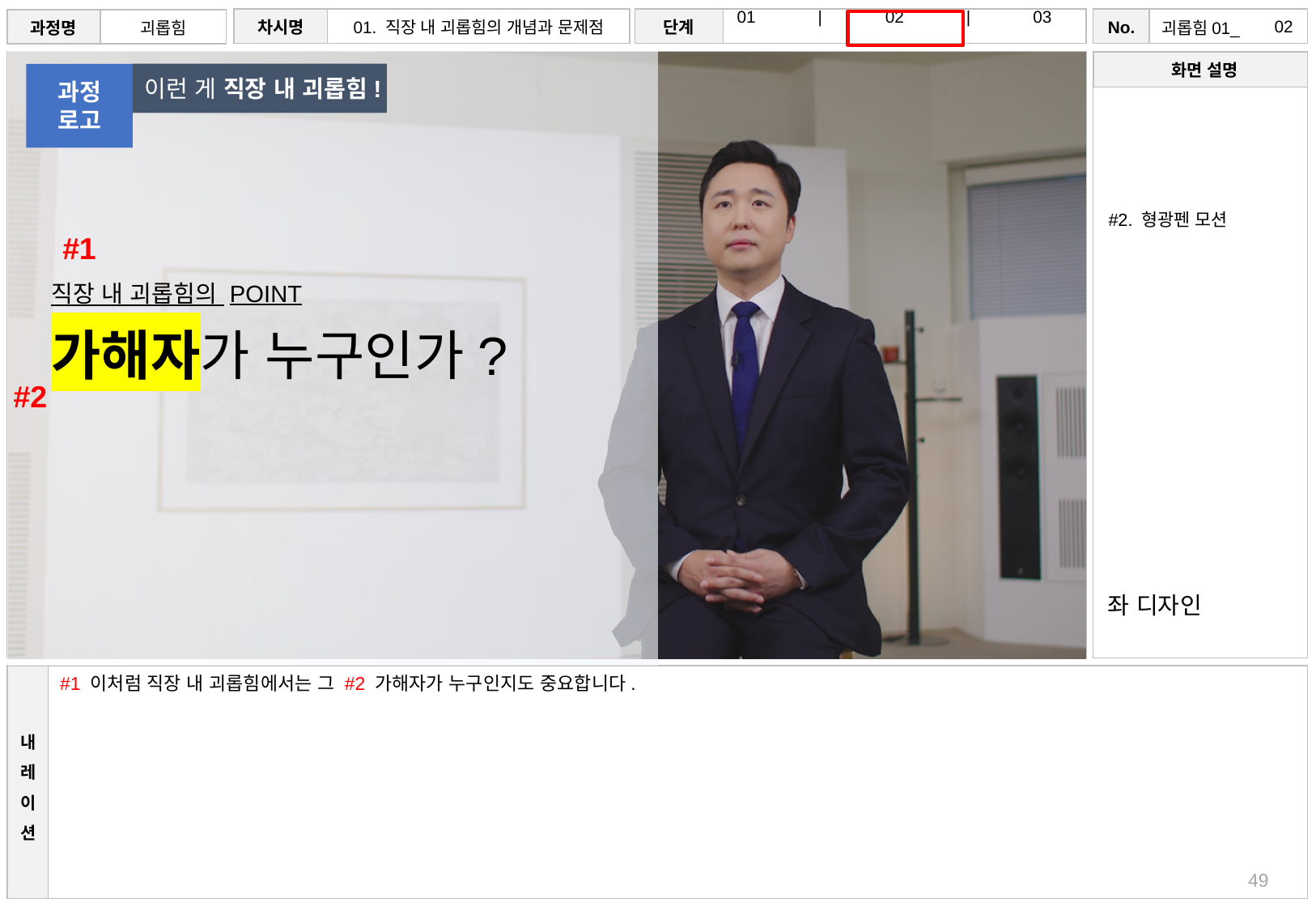

# 02
이런 게 직장 내 괴롭힘!
과정
로고
#2. 형광펜 모션
#1
직장 내 괴롭힘의 POINT

가해자가 누구인가?
#2
좌 디자인
#1 이처럼 직장 내 괴롭힘에서는 그 #2 가해자가 누구인지도 중요합니다.
49